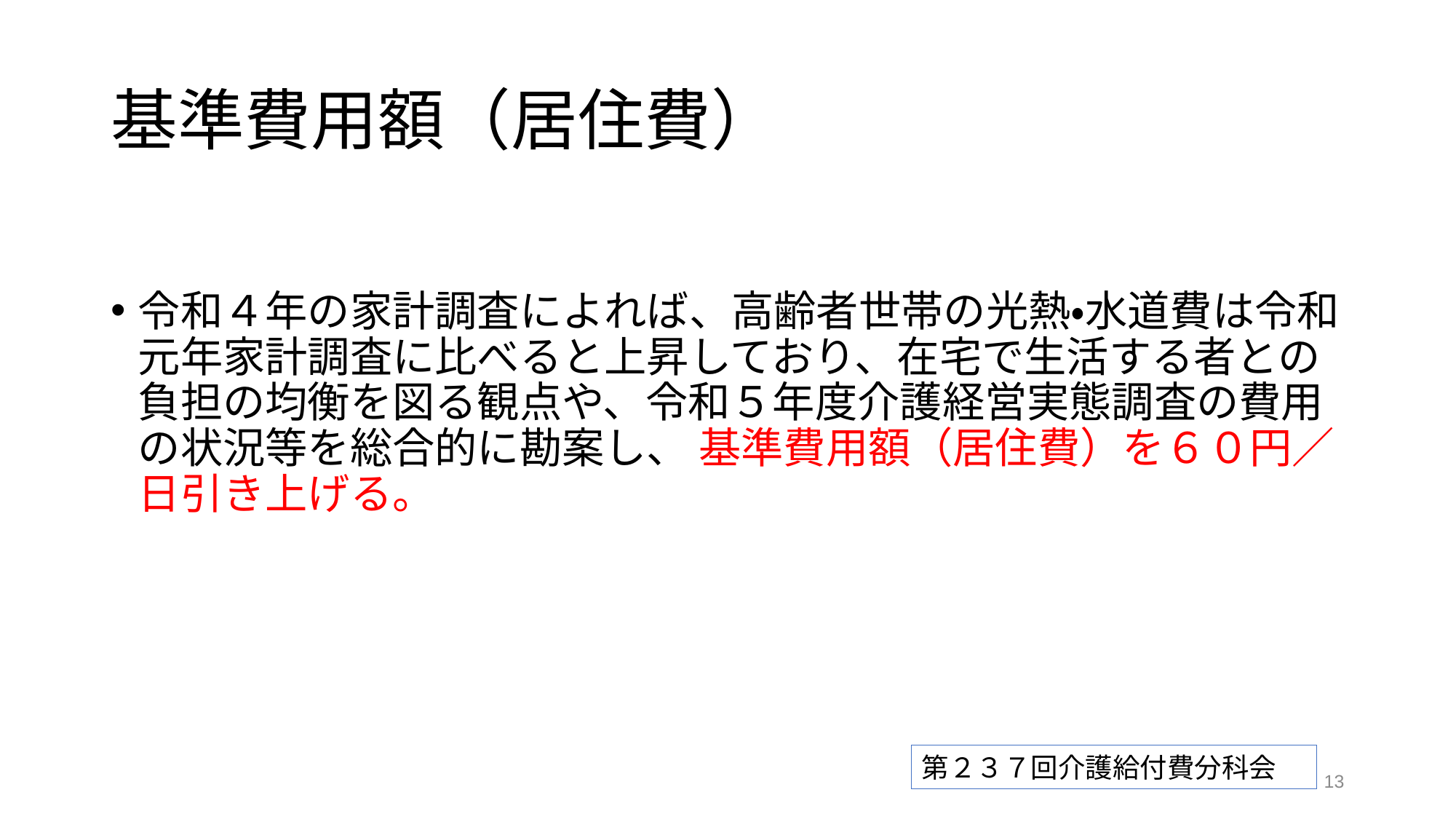

# 基準費用額（居住費）

令和４年の家計調査によれば、高齢者世帯の光熱・水道費は令和元年家計調査に比べると上昇しており、在宅で生活する者との負担の均衡を図る観点や、令和５年度介護経営実態調査の費用の状況等を総合的に勘案し、 基準費用額（居住費）を６０円／日引き上げる。
第２３７回介護給付費分科会
13